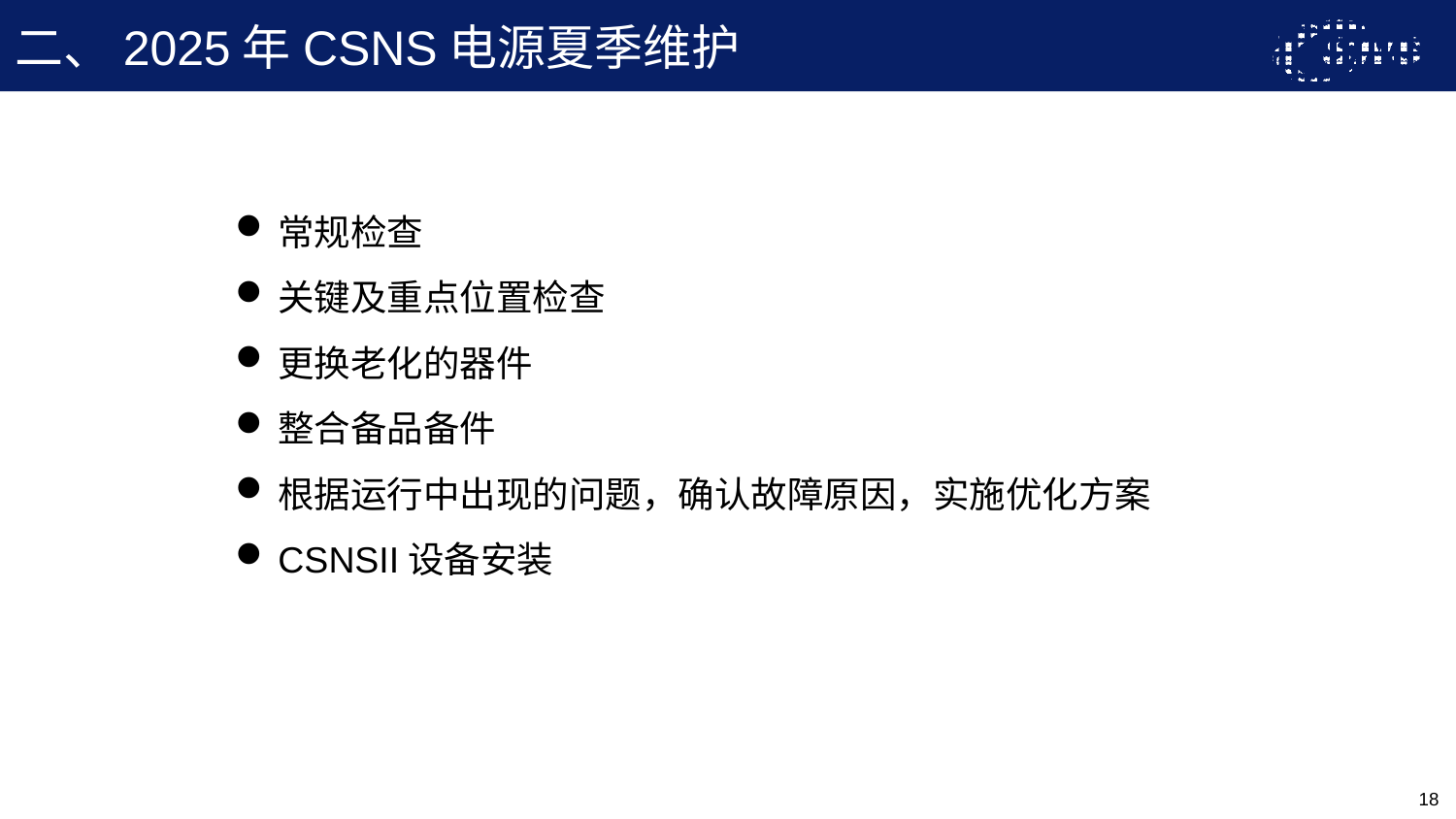

# 二、2025年CSNS电源夏季维护
常规检查
关键及重点位置检查
更换老化的器件
整合备品备件
根据运行中出现的问题，确认故障原因，实施优化方案
CSNSII设备安装
18